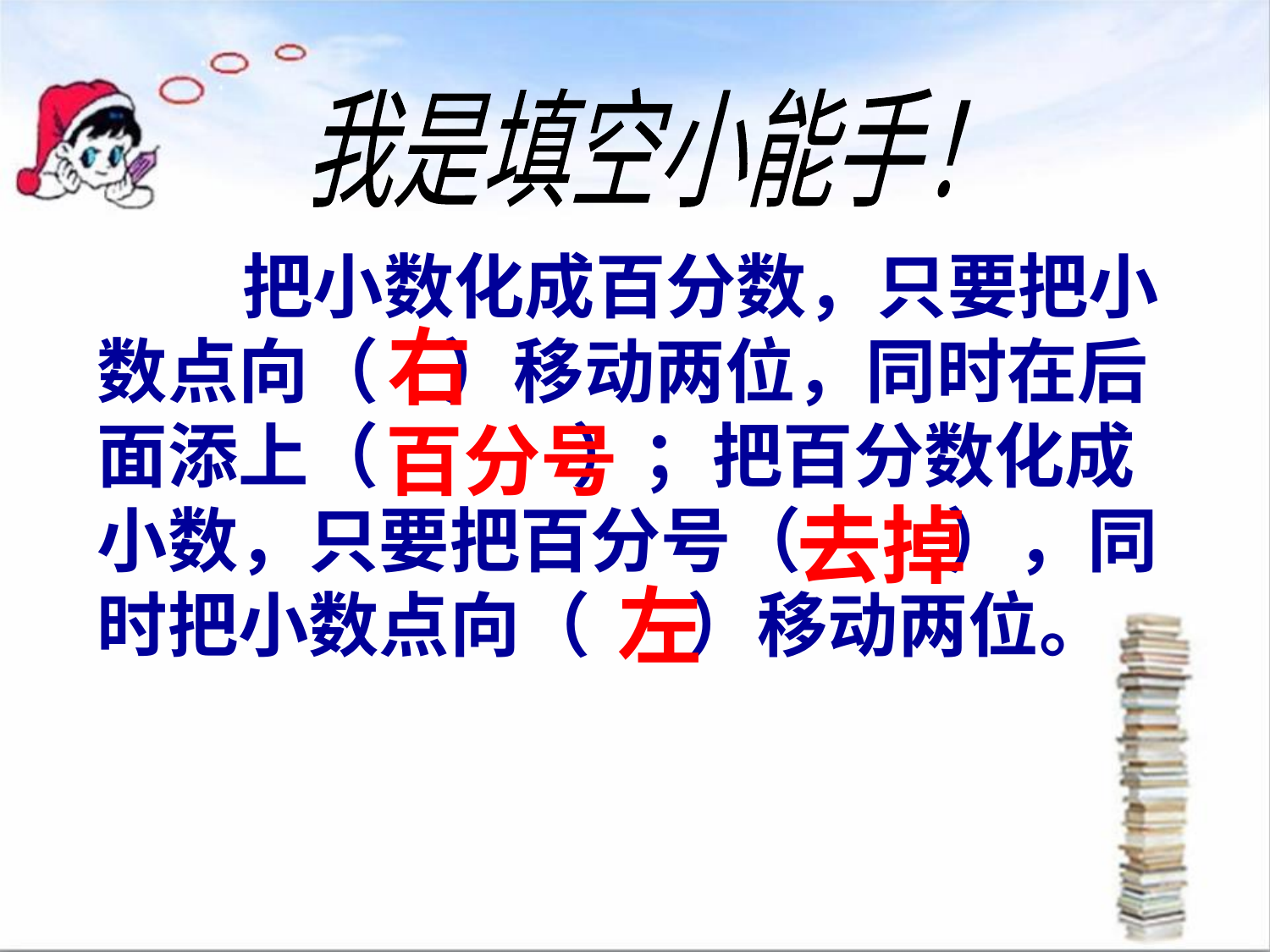

我是填空小能手！
        把小数化成百分数，只要把小数点向（    ）移动两位，同时在后面添上（            ）；把百分数化成小数，只要把百分号（         ），同时把小数点向（      ）移动两位。
右
百分号
去掉
左